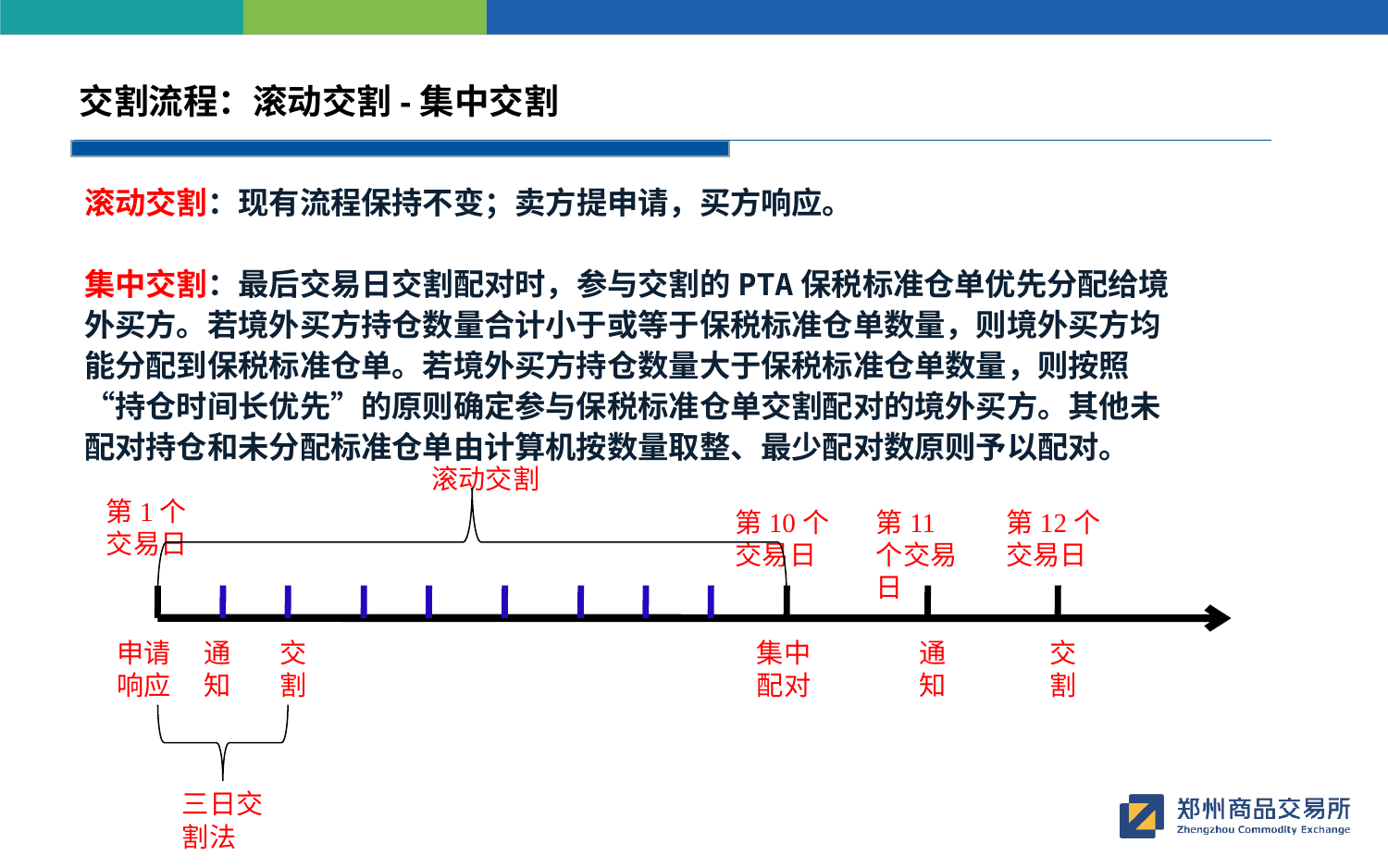

交割流程：滚动交割-集中交割

滚动交割：现有流程保持不变；卖方提申请，买方响应。

集中交割：最后交易日交割配对时，参与交割的PTA保税标准仓单优先分配给境外买方。若境外买方持仓数量合计小于或等于保税标准仓单数量，则境外买方均能分配到保税标准仓单。若境外买方持仓数量大于保税标准仓单数量，则按照“持仓时间长优先”的原则确定参与保税标准仓单交割配对的境外买方。其他未配对持仓和未分配标准仓单由计算机按数量取整、最少配对数原则予以配对。

滚动交割
第1个交易日
第10个交易日
第11个交易日
第12个交易日
申请响应
通知
交割
集中配对
通知
交割

三日交割法